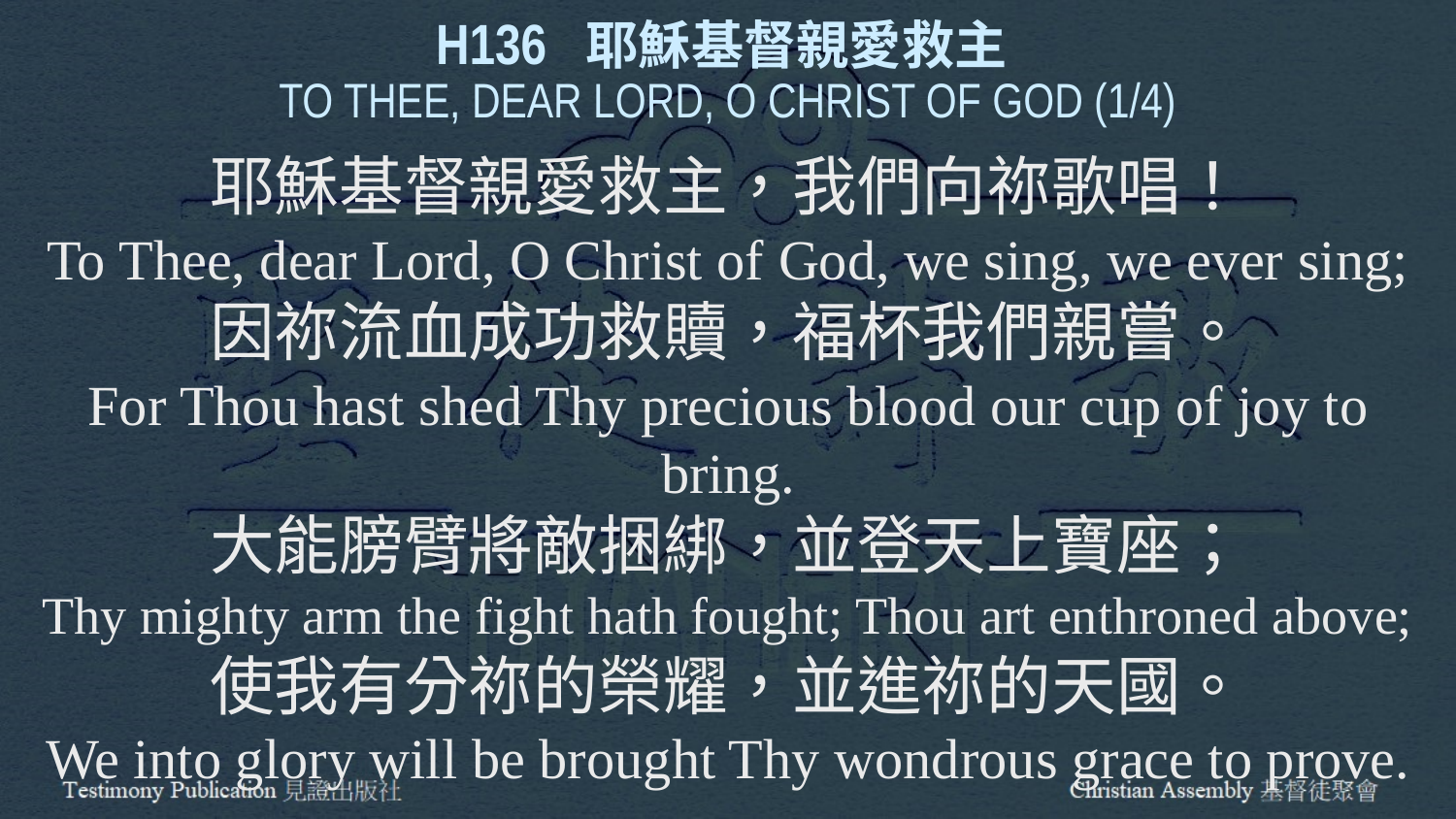

H136  耶穌基督親愛救主
TO THEE, DEAR LORD, O CHRIST OF GOD (1/4)
耶穌基督親愛救主，我們向祢歌唱！
To Thee, dear Lord, O Christ of God, we sing, we ever sing;
因祢流血成功救贖，福杯我們親嘗。
For Thou hast shed Thy precious blood our cup of joy to bring.
大能膀臂將敵捆綁，並登天上寶座；
Thy mighty arm the fight hath fought; Thou art enthroned above;
使我有分祢的榮耀，並進祢的天國。
We into glory will be brought Thy wondrous grace to prove.